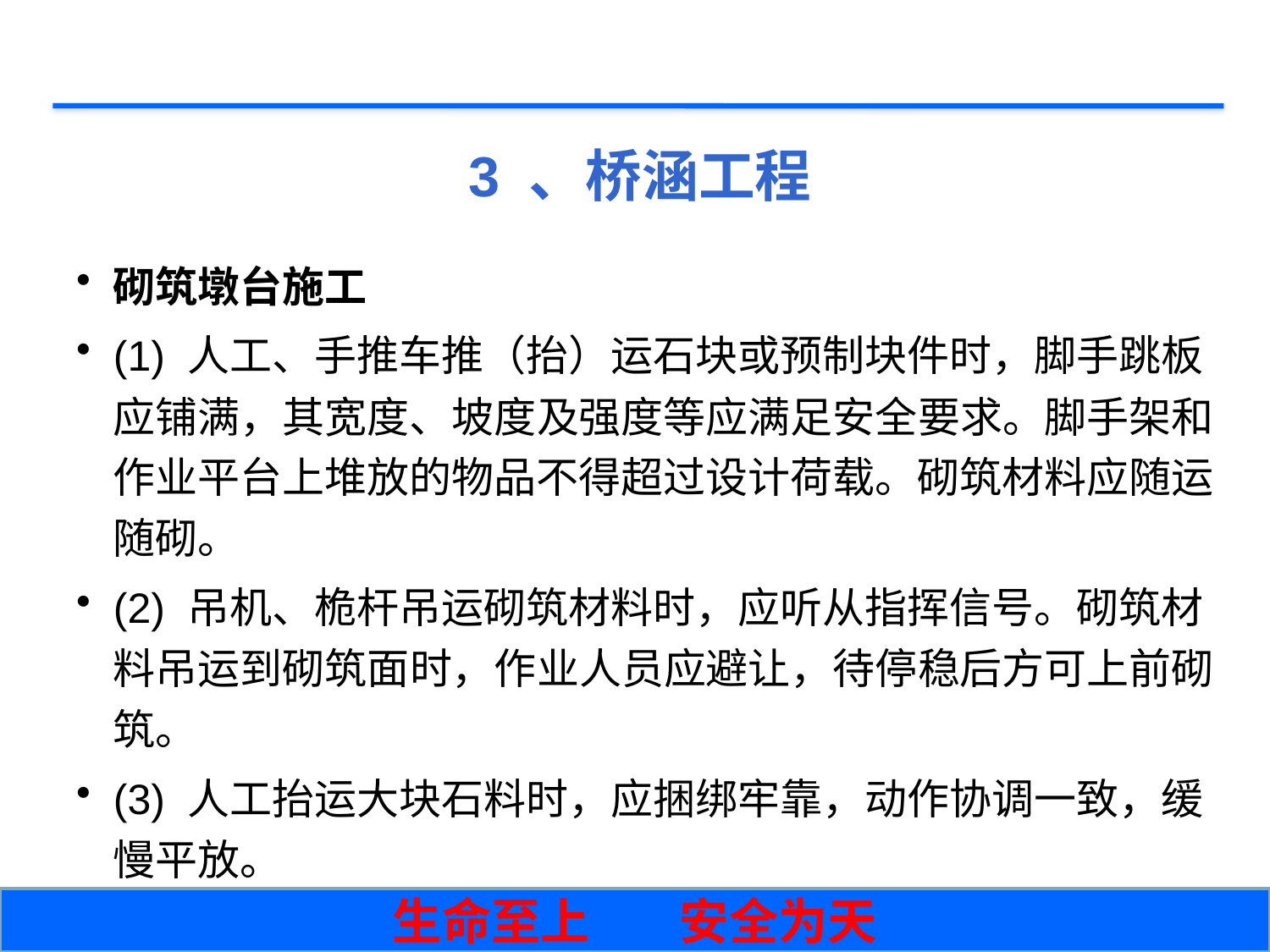

# 3 、桥涵工程
砌筑墩台施工
(1) 人工、手推车推（抬）运石块或预制块件时，脚手跳板应铺满，其宽度、坡度及强度等应满足安全要求。脚手架和作业平台上堆放的物品不得超过设计荷载。砌筑材料应随运随砌。
(2) 吊机、桅杆吊运砌筑材料时，应听从指挥信号。砌筑材料吊运到砌筑面时，作业人员应避让，待停稳后方可上前砌筑。
(3) 人工抬运大块石料时，应捆绑牢靠，动作协调一致，缓慢平放。